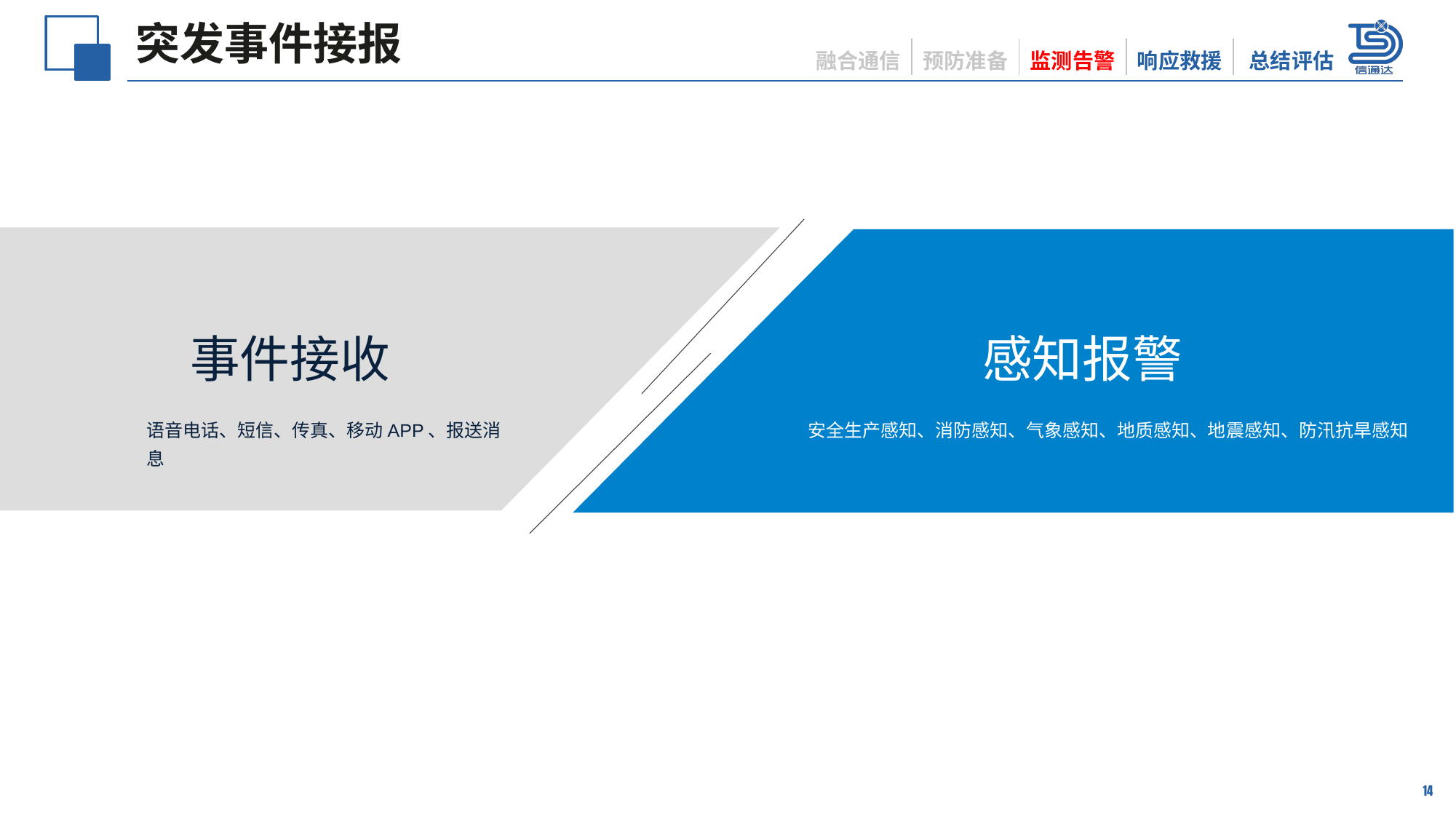

# 突发事件接报

事件接收

感知报警
语音电话、短信、传真、移动APP、报送消息
安全生产感知、消防感知、气象感知、地质感知、地震感知、防汛抗旱感知